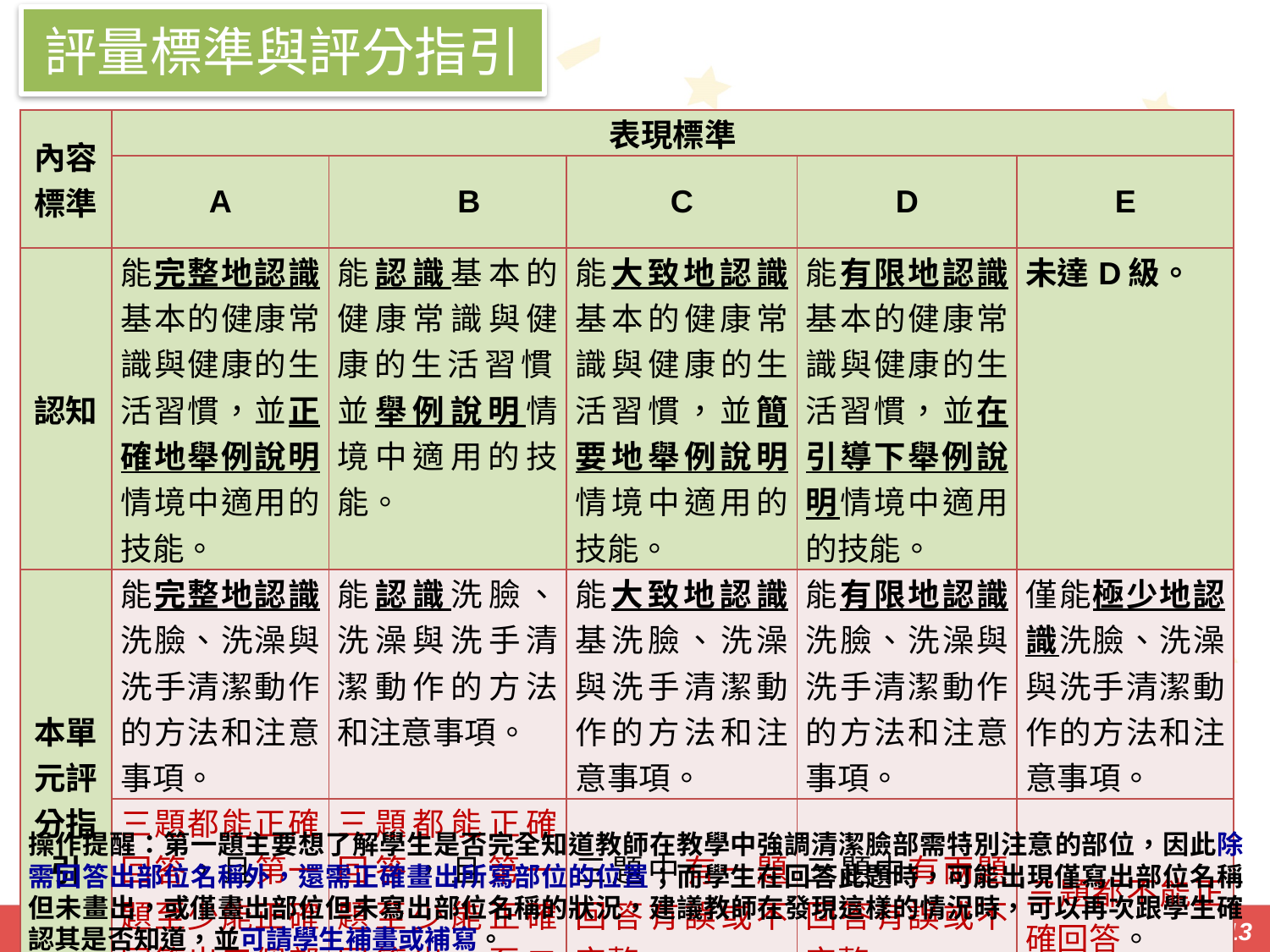

評量標準與評分指引
| 內容標準 | 表現標準 |  |  |  |  |
| --- | --- | --- | --- | --- | --- |
|  | A | B | C | D | E |
| 認知 | 能完整地認識基本的健康常識與健康的生活習慣，並正確地舉例說明情境中適用的技能。 | 能認識基本的健康常識與健康的生活習慣，並舉例說明情境中適用的技能。 | 能大致地認識基本的健康常識與健康的生活習慣，並簡要地舉例說明情境中適用的技能。 | 能有限地認識基本的健康常識與健康的生活習慣，並在引導下舉例說明情境中適用的技能。 | 未達D級。 |
| 本單元評分指引 | 能完整地認識洗臉、洗澡與洗手清潔動作的方法和注意事項。 | 能認識洗臉、洗澡與洗手清潔動作的方法和注意事項。 | 能大致地認識基洗臉、洗澡與洗手清潔動作的方法和注意事項。 | 能有限地認識洗臉、洗澡與洗手清潔動作的方法和注意事項。 | 僅能極少地認識洗臉、洗澡與洗手清潔動作的方法和注意事項。 |
|  | 三題都能正確回答，且第一題至少能正確回答出三個部位以上。 | 三題都能正確回答，且第一題至少能正確回答出一至二個部位。 | 三題中有一題回答有誤或不完整。 | 三題中有兩題回答有誤或不完整。 | 三題都不能正確回答。 |
操作提醒：第一題主要想了解學生是否完全知道教師在教學中強調清潔臉部需特別注意的部位，因此除需回答出部位名稱外，還需正確畫出所寫部位的位置；而學生在回答此題時，可能出現僅寫出部位名稱但未畫出，或僅畫出部位但未寫出部位名稱的狀況，建議教師在發現這樣的情況時，可以再次跟學生確認其是否知道，並可請學生補畫或補寫。
113